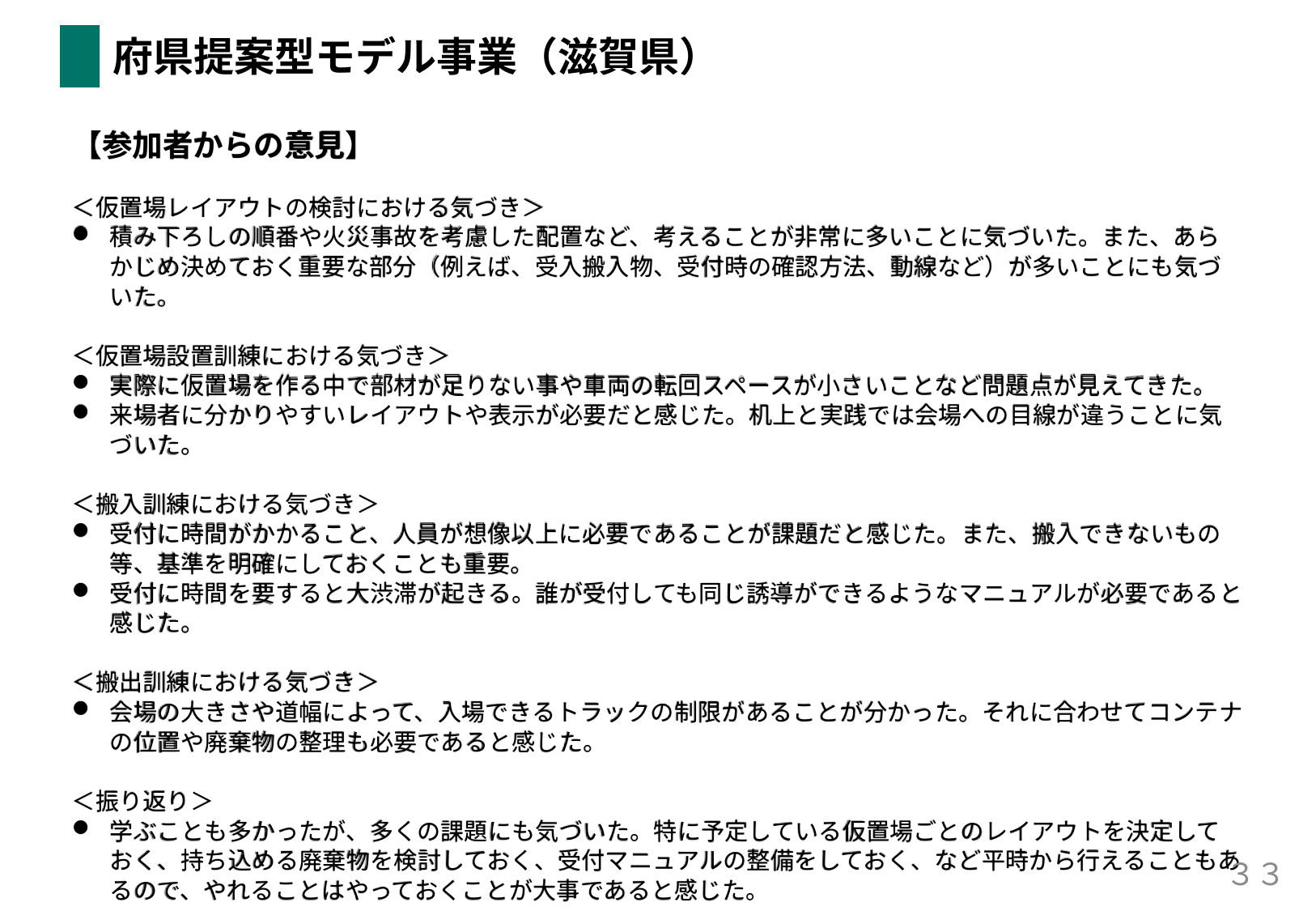

府県提案型モデル事業（滋賀県）
【参加者からの意見】

＜仮置場レイアウトの検討における気づき＞
積み下ろしの順番や火災事故を考慮した配置など、考えることが非常に多いことに気づいた。また、あらかじめ決めておく重要な部分（例えば、受入搬入物、受付時の確認方法、動線など）が多いことにも気づいた。

＜仮置場設置訓練における気づき＞
実際に仮置場を作る中で部材が足りない事や車両の転回スペースが小さいことなど問題点が見えてきた。
来場者に分かりやすいレイアウトや表示が必要だと感じた。机上と実践では会場への目線が違うことに気づいた。

＜搬入訓練における気づき＞
受付に時間がかかること、人員が想像以上に必要であることが課題だと感じた。また、搬入できないもの等、基準を明確にしておくことも重要。
受付に時間を要すると大渋滞が起きる。誰が受付しても同じ誘導ができるようなマニュアルが必要であると感じた。

＜搬出訓練における気づき＞
会場の大きさや道幅によって、入場できるトラックの制限があることが分かった。それに合わせてコンテナの位置や廃棄物の整理も必要であると感じた。

＜振り返り＞
学ぶことも多かったが、多くの課題にも気づいた。特に予定している仮置場ごとのレイアウトを決定しておく、持ち込める廃棄物を検討しておく、受付マニュアルの整備をしておく、など平時から行えることもあるので、やれることはやっておくことが大事であると感じた。
３３